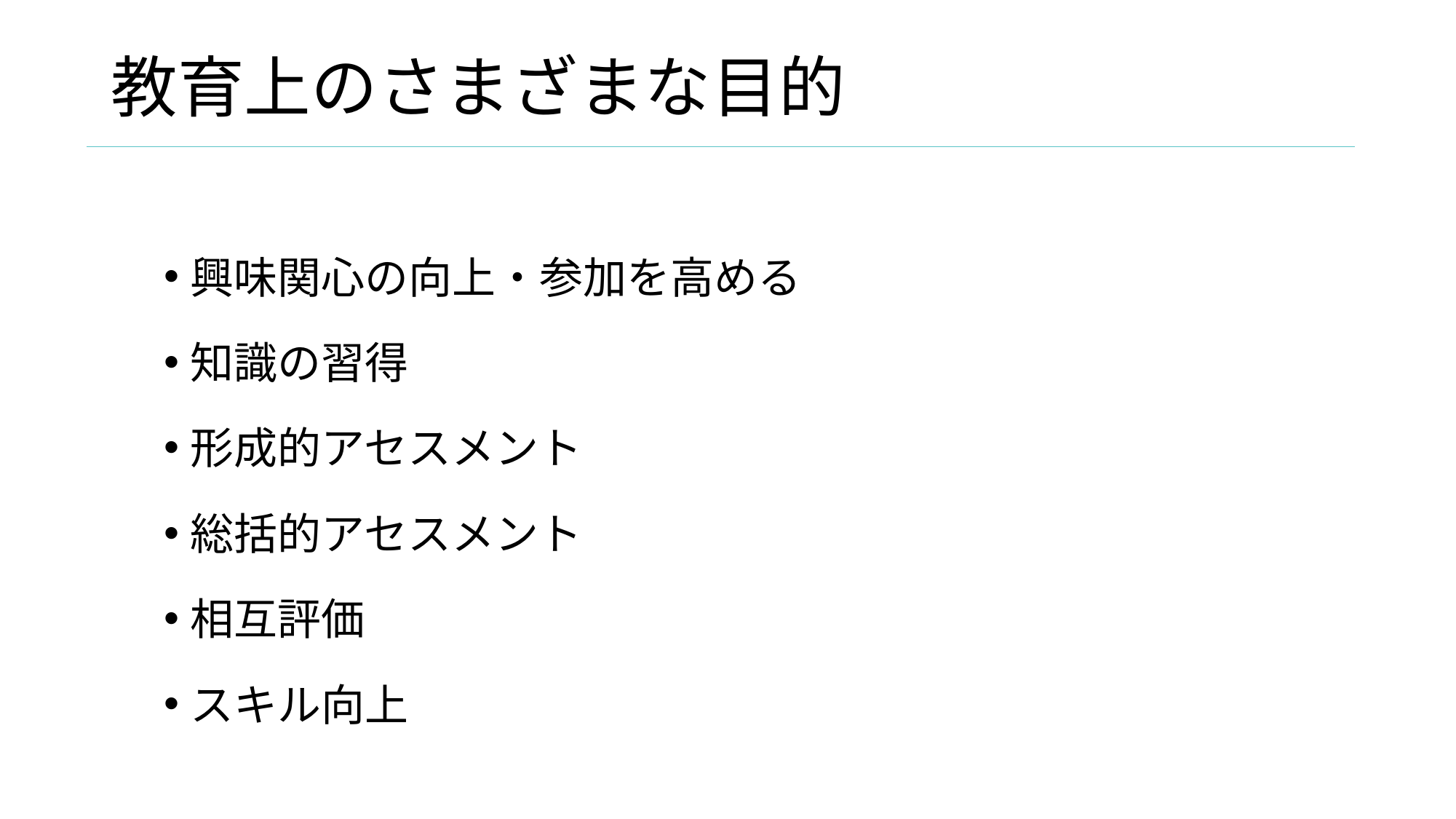

# 教育上のさまざまな目的
興味関心の向上・参加を高める
知識の習得
形成的アセスメント
総括的アセスメント
相互評価
スキル向上